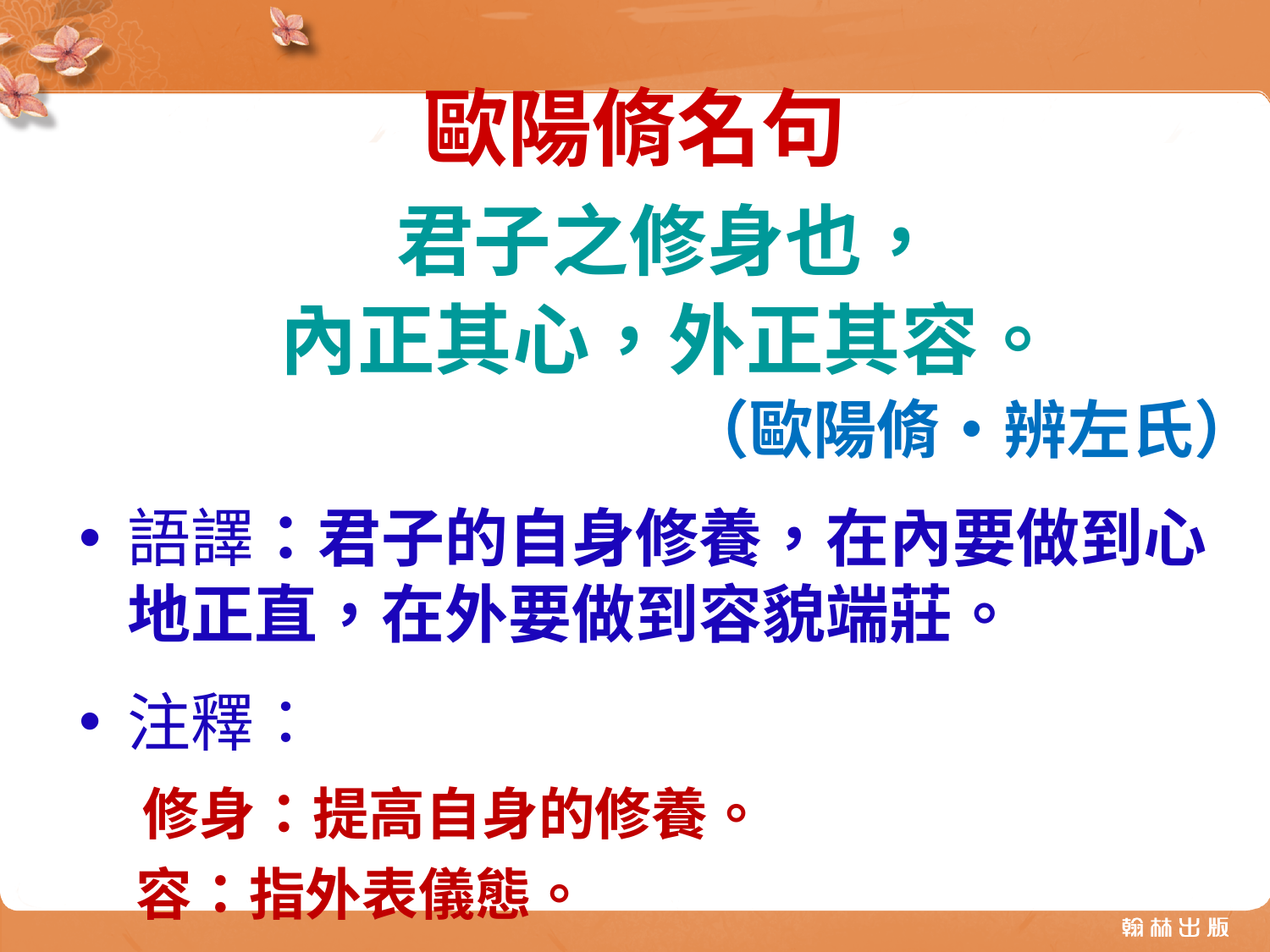

歐陽脩名句
君子之修身也，
內正其心，外正其容。
（歐陽脩‧辨左氏）
語譯：君子的自身修養，在內要做到心地正直，在外要做到容貌端莊。
注釋：
　修身：提高自身的修養。
　容：指外表儀態。